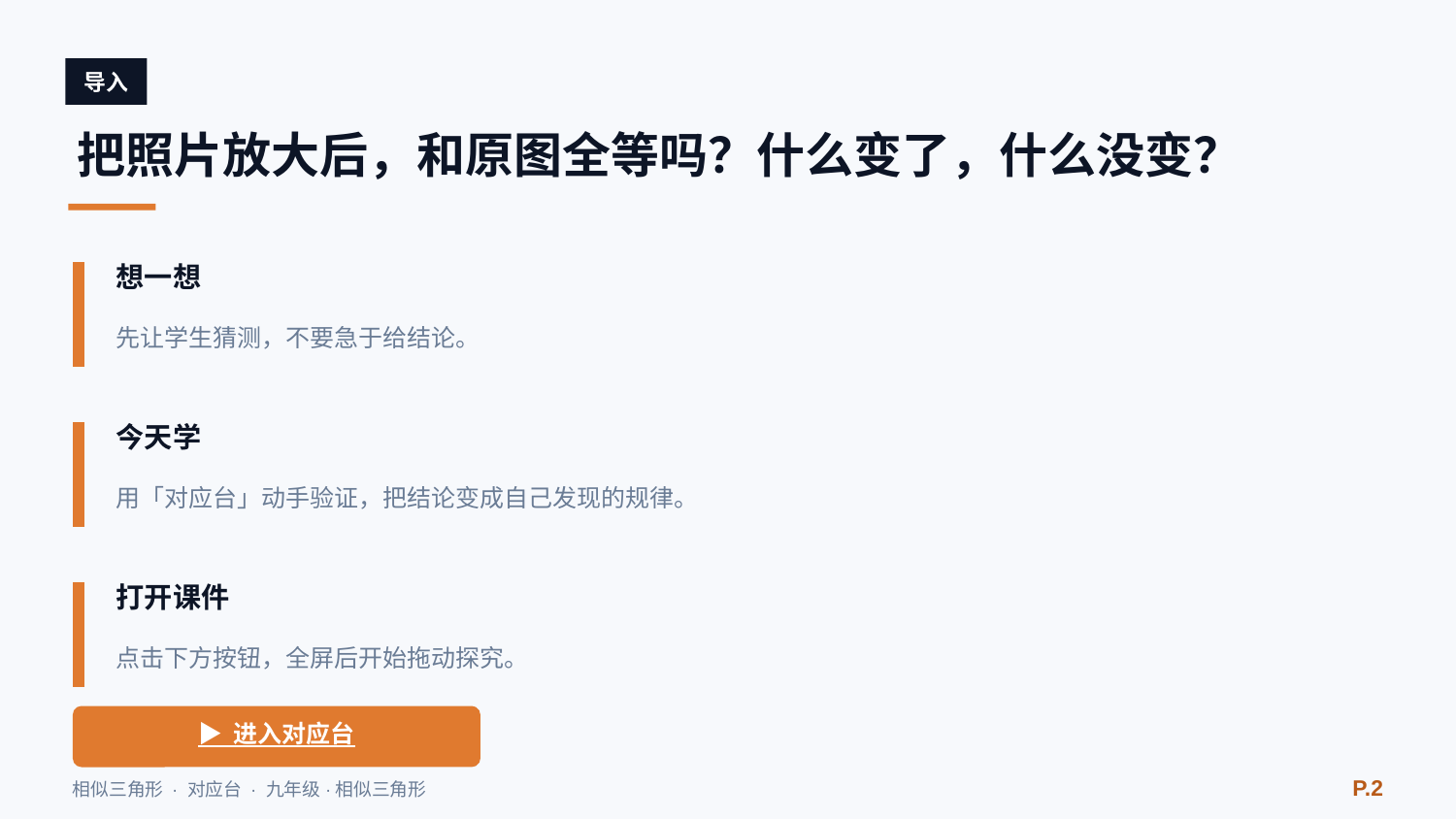

导入

把照片放大后，和原图全等吗？什么变了，什么没变？

想一想

先让学生猜测，不要急于给结论。
今天学

用「对应台」动手验证，把结论变成自己发现的规律。
打开课件

点击下方按钮，全屏后开始拖动探究。
▶  进入对应台

P.2
相似三角形 · 对应台 · 九年级·相似三角形